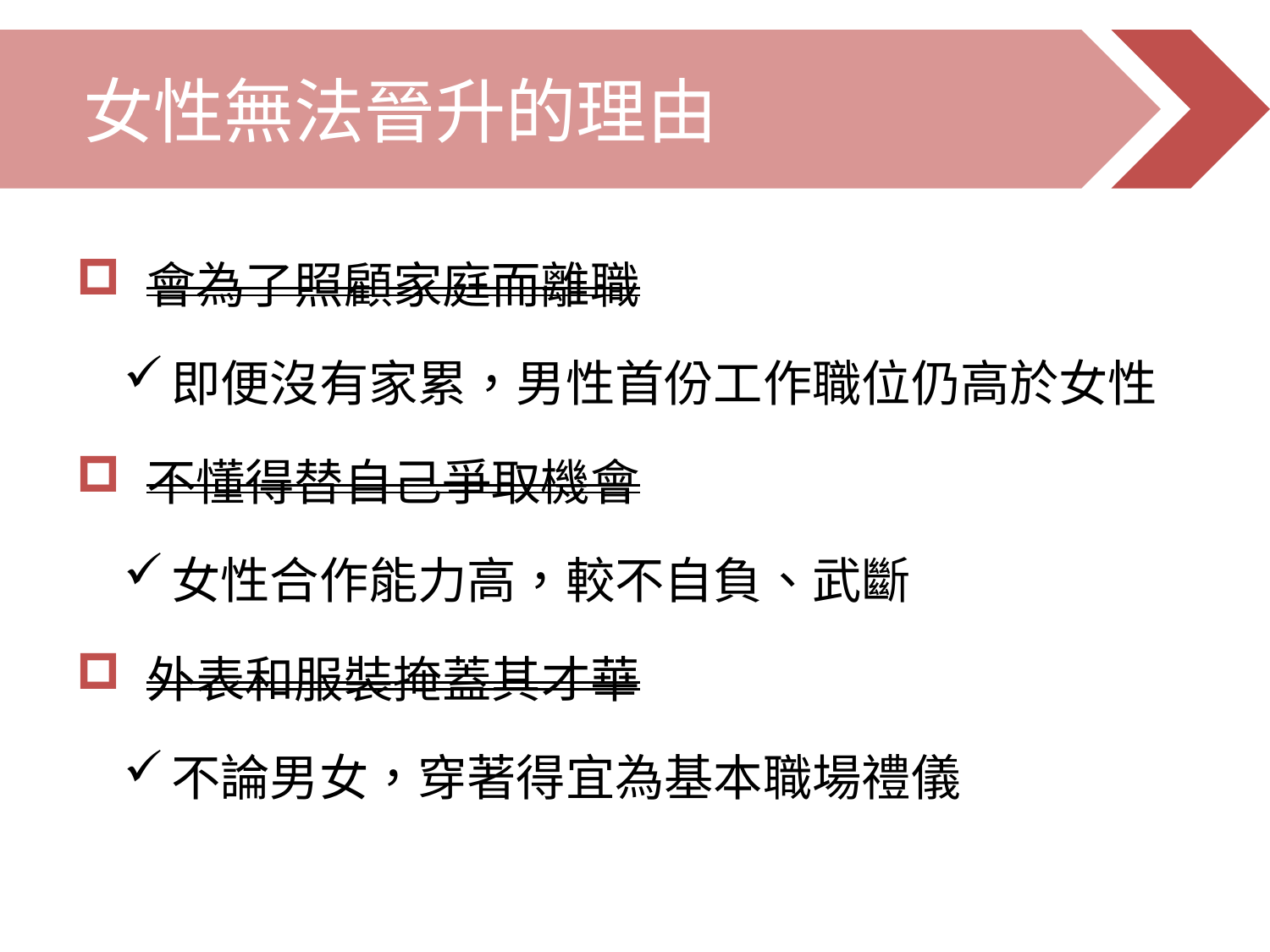

女性無法晉升的理由

 會為了照顧家庭而離職
即便沒有家累，男性首份工作職位仍高於女性
 不懂得替自己爭取機會
女性合作能力高，較不自負、武斷
 外表和服裝掩蓋其才華
不論男女，穿著得宜為基本職場禮儀